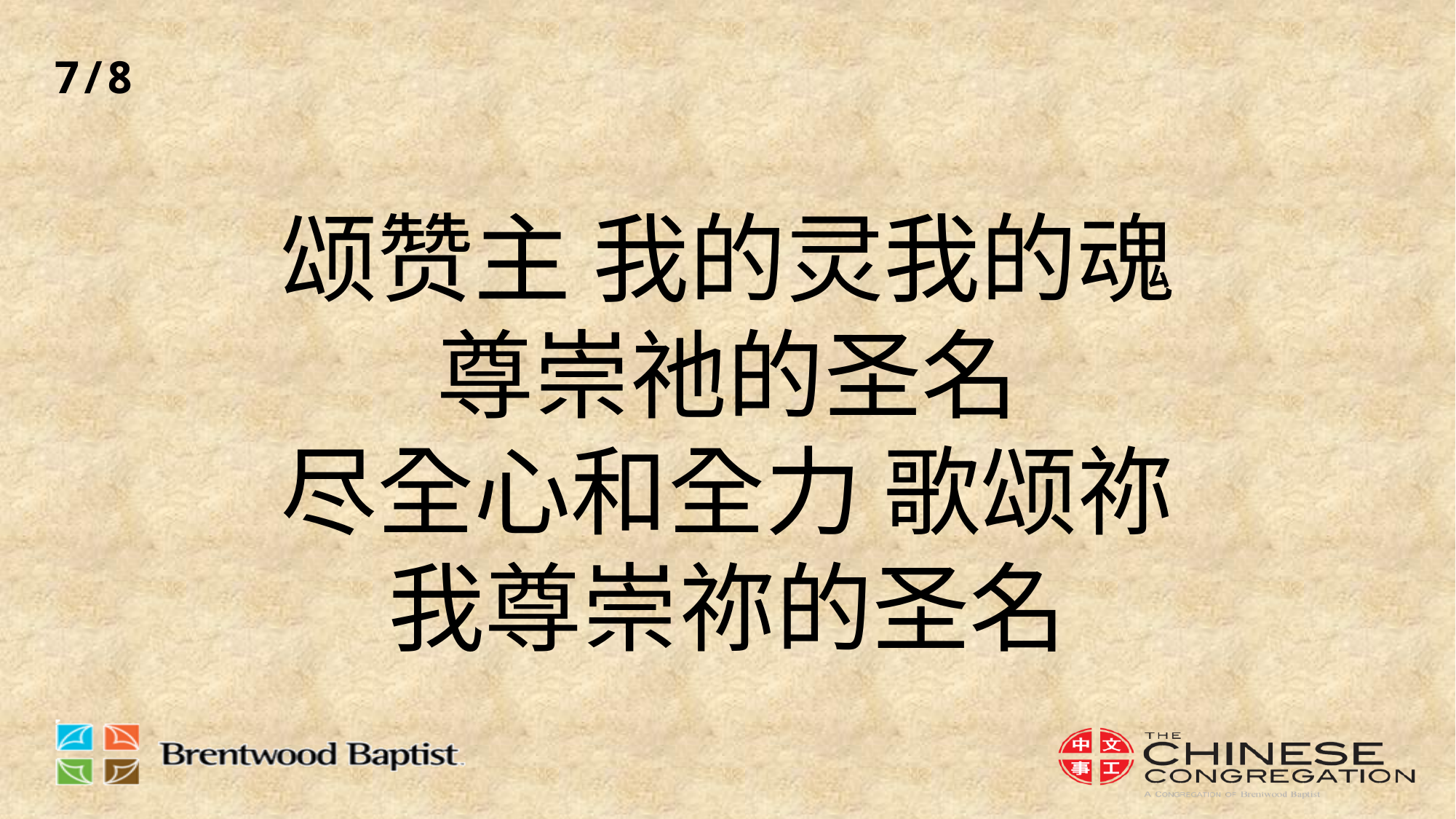

7/8
# 颂赞主 我的灵我的魂 尊崇祂的圣名 尽全心和全力 歌颂祢 我尊崇祢的圣名